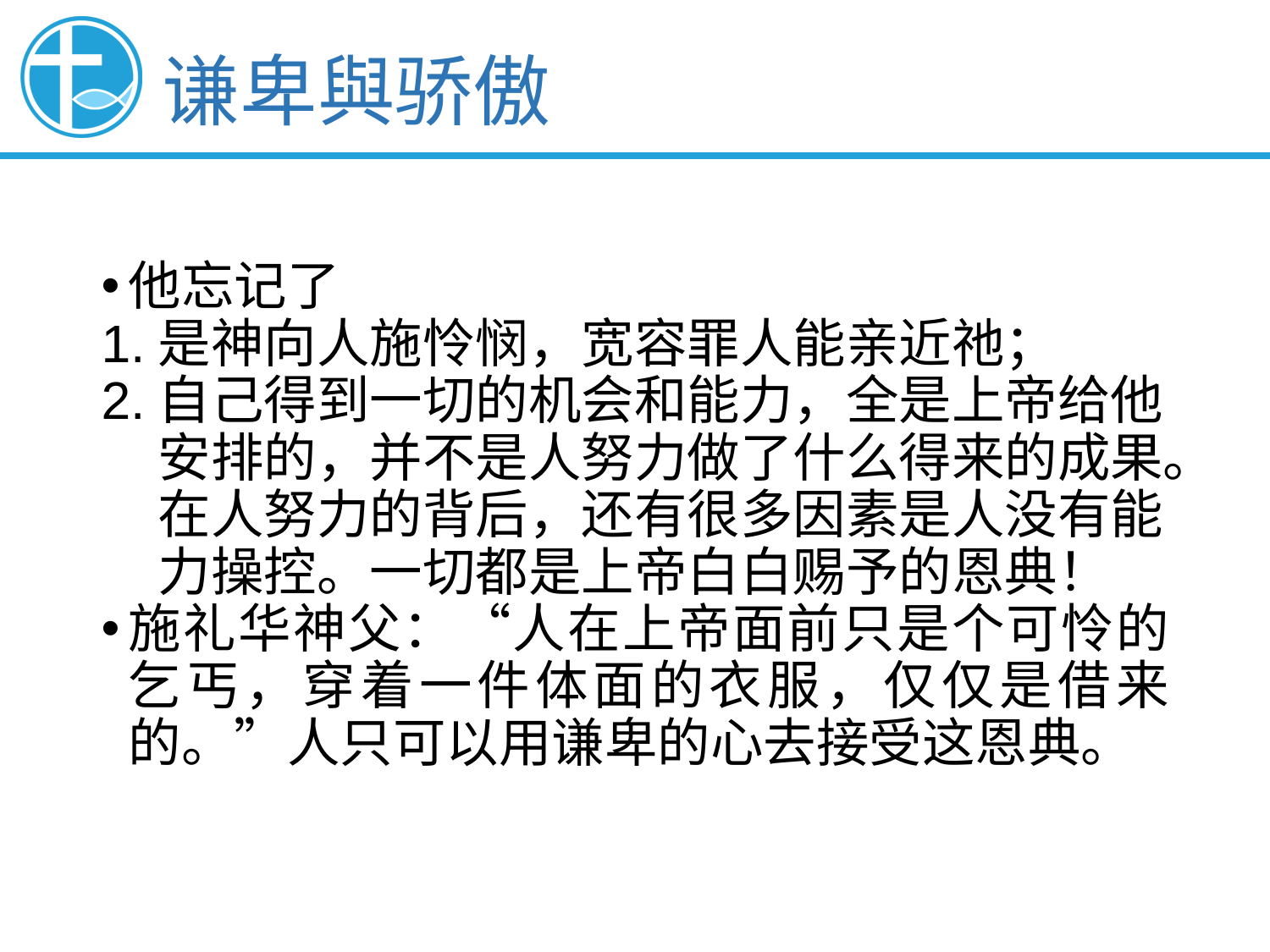

# 谦卑與骄傲
他忘记了
是神向人施怜悯，宽容罪人能亲近祂；
自己得到一切的机会和能力，全是上帝给他安排的，并不是人努力做了什么得来的成果。在人努力的背后，还有很多因素是人没有能力操控。一切都是上帝白白赐予的恩典！
施礼华神父：“人在上帝面前只是个可怜的乞丐，穿着一件体面的衣服，仅仅是借来的。”人只可以用谦卑的心去接受这恩典。